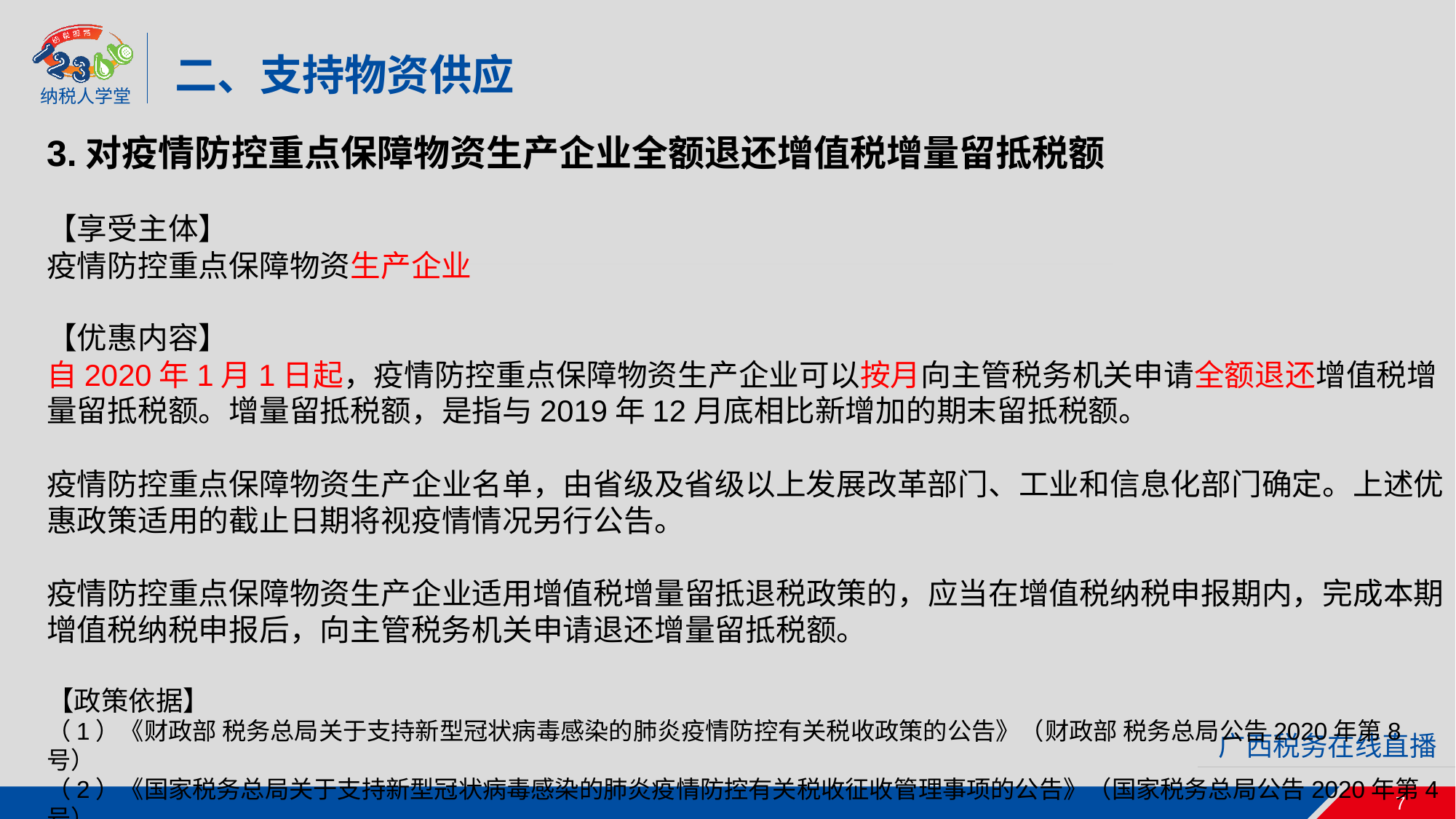

二、支持物资供应
3.对疫情防控重点保障物资生产企业全额退还增值税增量留抵税额

【享受主体】
疫情防控重点保障物资生产企业

【优惠内容】
自2020年1月1日起，疫情防控重点保障物资生产企业可以按月向主管税务机关申请全额退还增值税增量留抵税额。增量留抵税额，是指与2019年12月底相比新增加的期末留抵税额。

疫情防控重点保障物资生产企业名单，由省级及省级以上发展改革部门、工业和信息化部门确定。上述优惠政策适用的截止日期将视疫情情况另行公告。

疫情防控重点保障物资生产企业适用增值税增量留抵退税政策的，应当在增值税纳税申报期内，完成本期增值税纳税申报后，向主管税务机关申请退还增量留抵税额。

【政策依据】
（1）《财政部 税务总局关于支持新型冠状病毒感染的肺炎疫情防控有关税收政策的公告》（财政部 税务总局公告2020年第8号）
（2）《国家税务总局关于支持新型冠状病毒感染的肺炎疫情防控有关税收征收管理事项的公告》（国家税务总局公告2020年第4号）